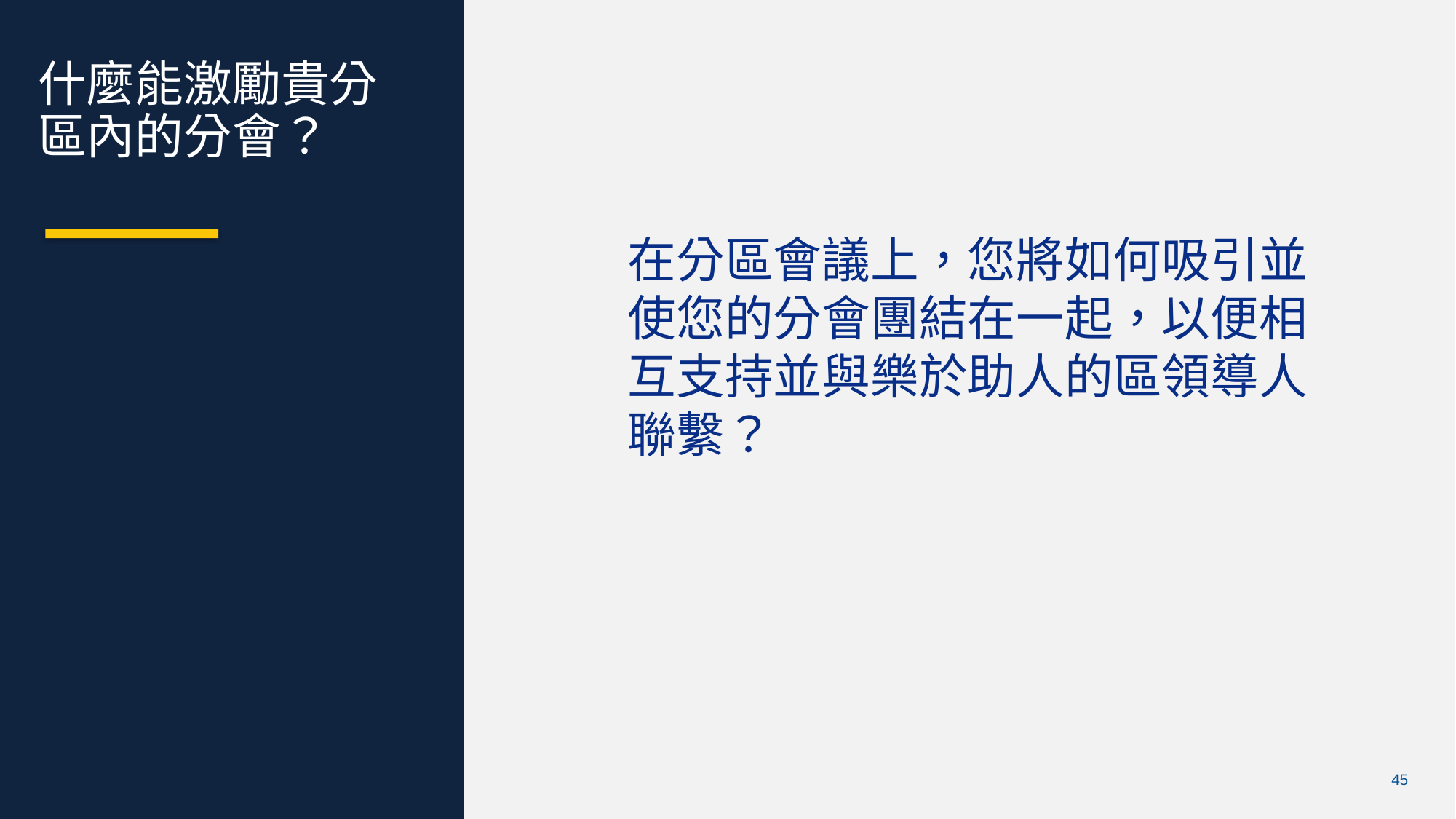

什麼能激勵貴分區內的分會？

在分區會議上，您將如何吸引並使您的分會團結在一起，以便相互支持並與樂於助人的區領導人聯繫？

Chris Bunch – LION Managing Editor
Sanjeev Ahuja – Chief of Marketing & Membership
Dan Hervey – Brand & Creative Director
Stephanie Morales – Meetings Manager